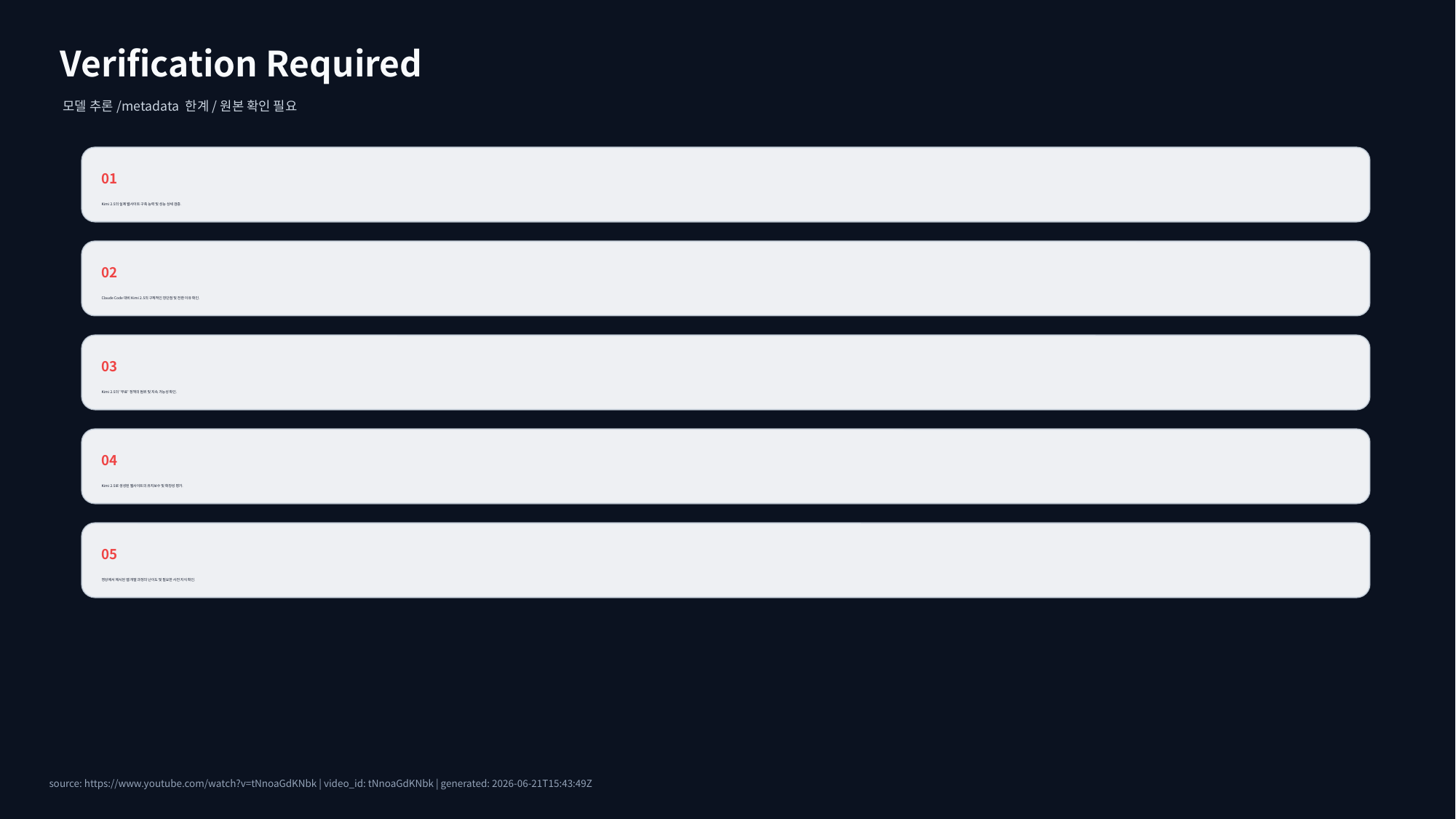

Verification Required
모델 추론/metadata 한계/원본 확인 필요

01
Kimi 2.5의 실제 웹사이트 구축 능력 및 성능 상세 검증.

02
Claude Code 대비 Kimi 2.5의 구체적인 장단점 및 전환 이유 확인.

03
Kimi 2.5의 '무료' 정책의 범위 및 지속 가능성 확인.

04
Kimi 2.5로 생성된 웹사이트의 유지보수 및 확장성 평가.

05
영상에서 제시된 웹 개발 과정의 난이도 및 필요한 사전 지식 확인.
source: https://www.youtube.com/watch?v=tNnoaGdKNbk | video_id: tNnoaGdKNbk | generated: 2026-06-21T15:43:49Z